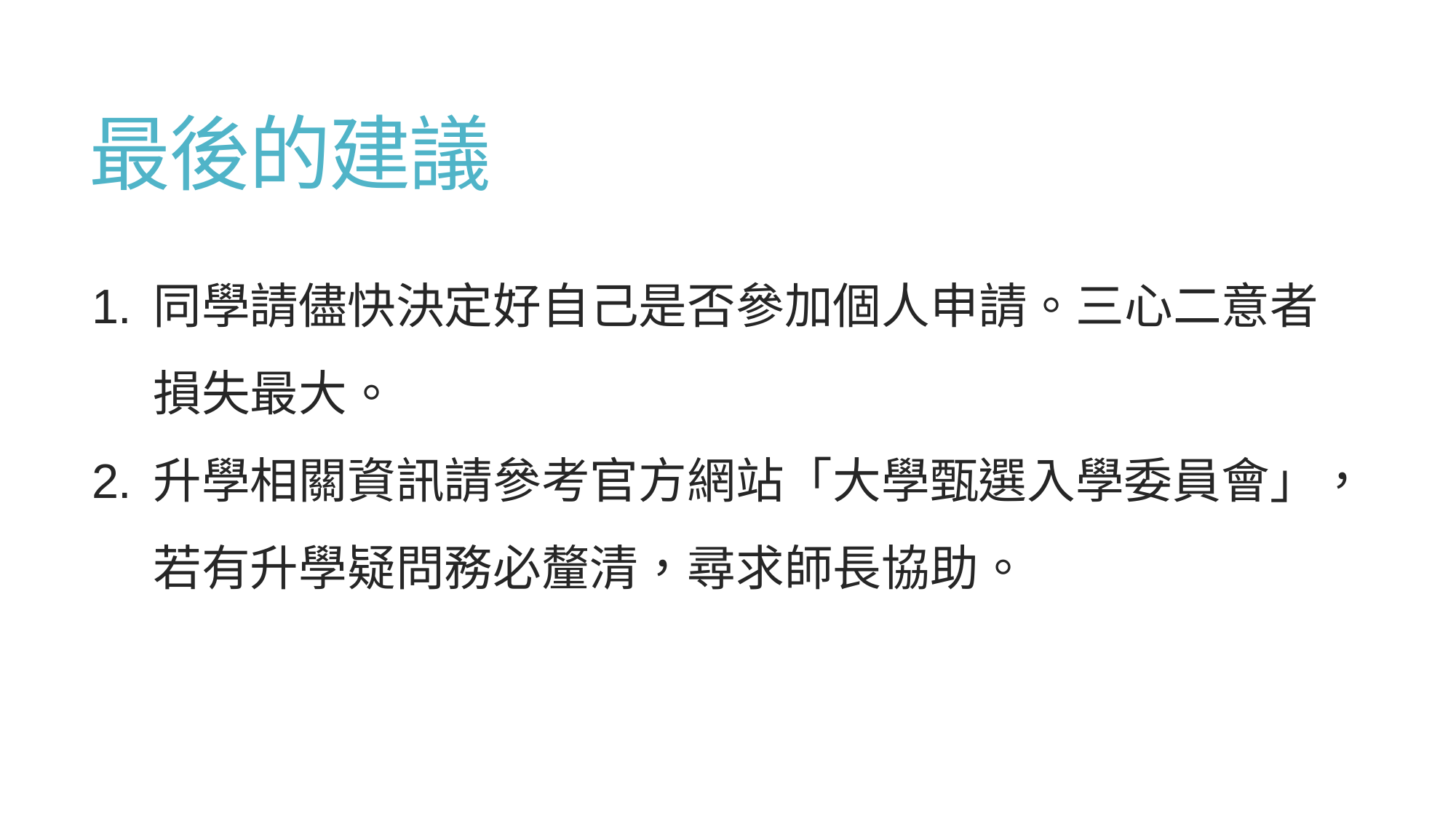

# 最後的建議
同學請儘快決定好自己是否參加個人申請。三心二意者損失最大。
升學相關資訊請參考官方網站「大學甄選入學委員會」，若有升學疑問務必釐清，尋求師長協助。